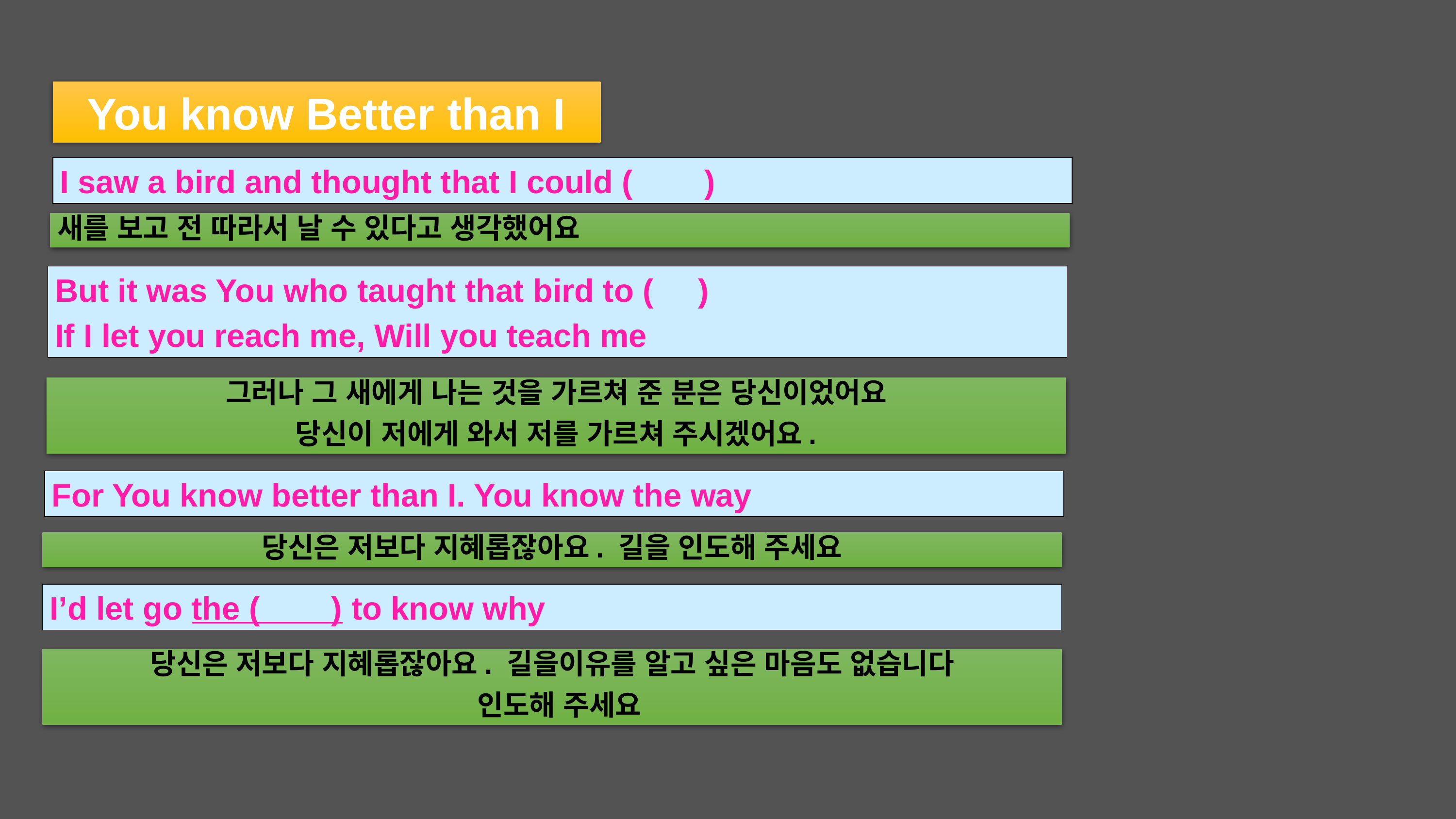

You know Better than I
I saw a bird and thought that I could (        )
새를 보고 전 따라서 날 수 있다고 생각했어요
But it was You who taught that bird to (     )
If I let you reach me, Will you teach me
그러나 그 새에게 나는 것을 가르쳐 준 분은 당신이었어요
당신이 저에게 와서 저를 가르쳐 주시겠어요.
For You know better than I. You know the way
당신은 저보다 지혜롭잖아요. 길을 인도해 주세요
I’d let go the (        ) to know why
당신은 저보다 지혜롭잖아요. 길을이유를 알고 싶은 마음도 없습니다
 인도해 주세요